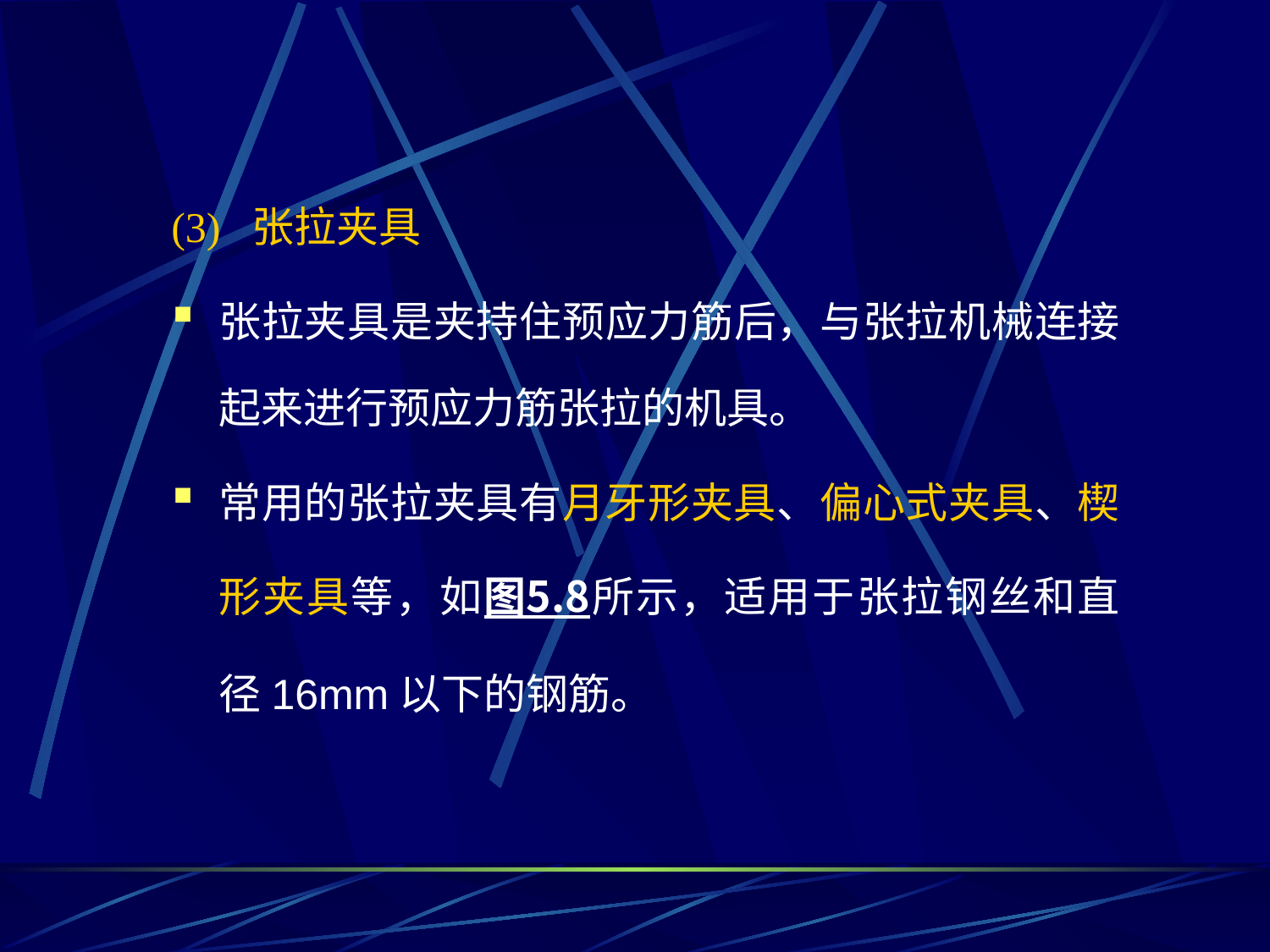

(3)  张拉夹具
张拉夹具是夹持住预应力筋后，与张拉机械连接起来进行预应力筋张拉的机具。
常用的张拉夹具有月牙形夹具、偏心式夹具、楔形夹具等，如图5.8所示，适用于张拉钢丝和直径16mm以下的钢筋。